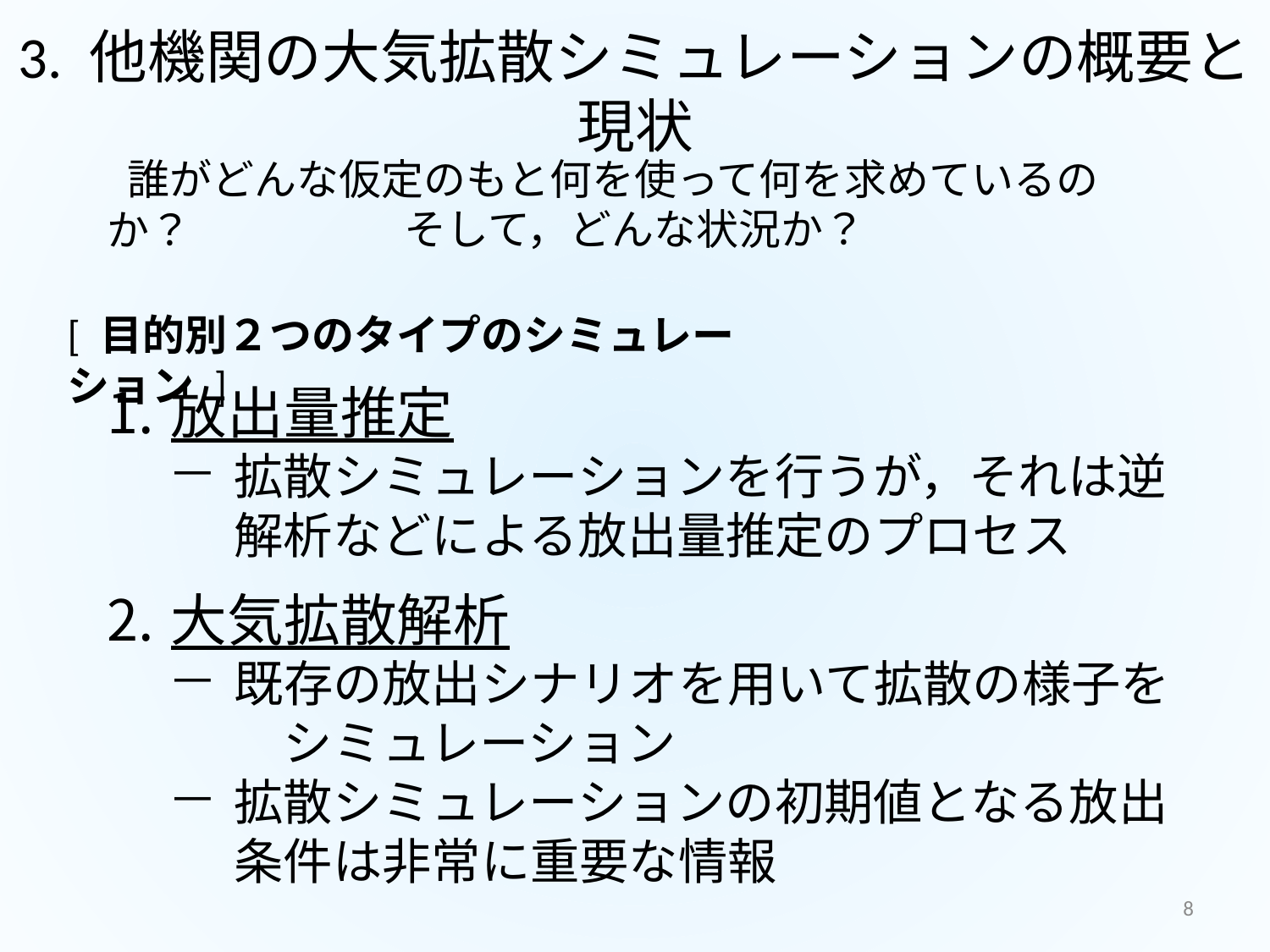

# 3. 他機関の大気拡散シミュレーションの概要と現状
 誰がどんな仮定のもと何を使って何を求めているのか？
そして，どんな状況か？
[ 目的別２つのタイプのシミュレーション ]
放出量推定
拡散シミュレーションを行うが，それは逆解析などによる放出量推定のプロセス

大気拡散解析
既存の放出シナリオを用いて拡散の様子を　シミュレーション
拡散シミュレーションの初期値となる放出条件は非常に重要な情報
8